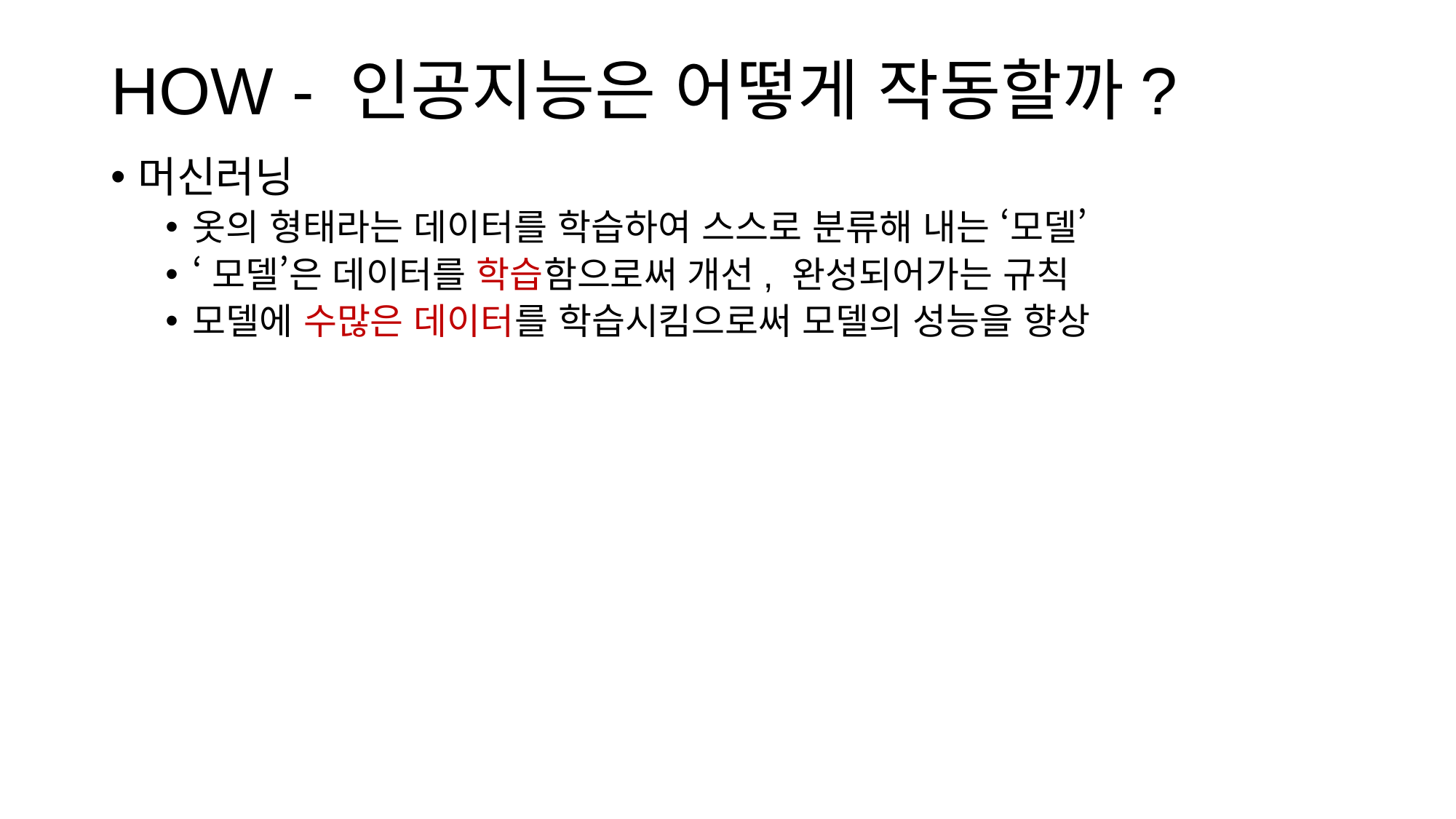

# HOW - 인공지능은 어떻게 작동할까?
머신러닝
옷의 형태라는 데이터를 학습하여 스스로 분류해 내는 ‘모델’
‘모델’은 데이터를 학습함으로써 개선, 완성되어가는 규칙
모델에 수많은 데이터를 학습시킴으로써 모델의 성능을 향상